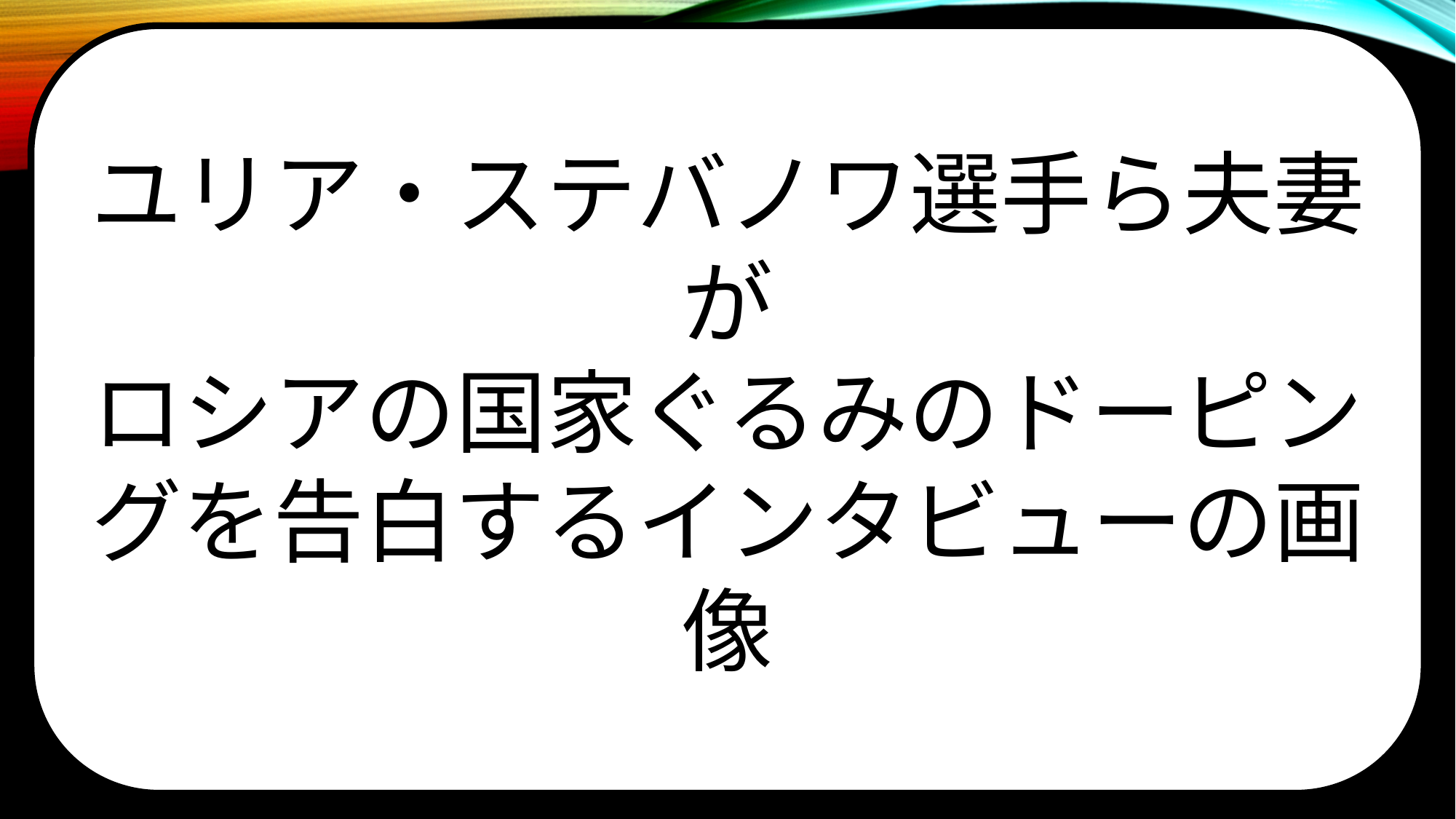

ユリア・ステバノワ選手ら夫妻が
ロシアの国家ぐるみのドーピングを告白するインタビューの画像
#